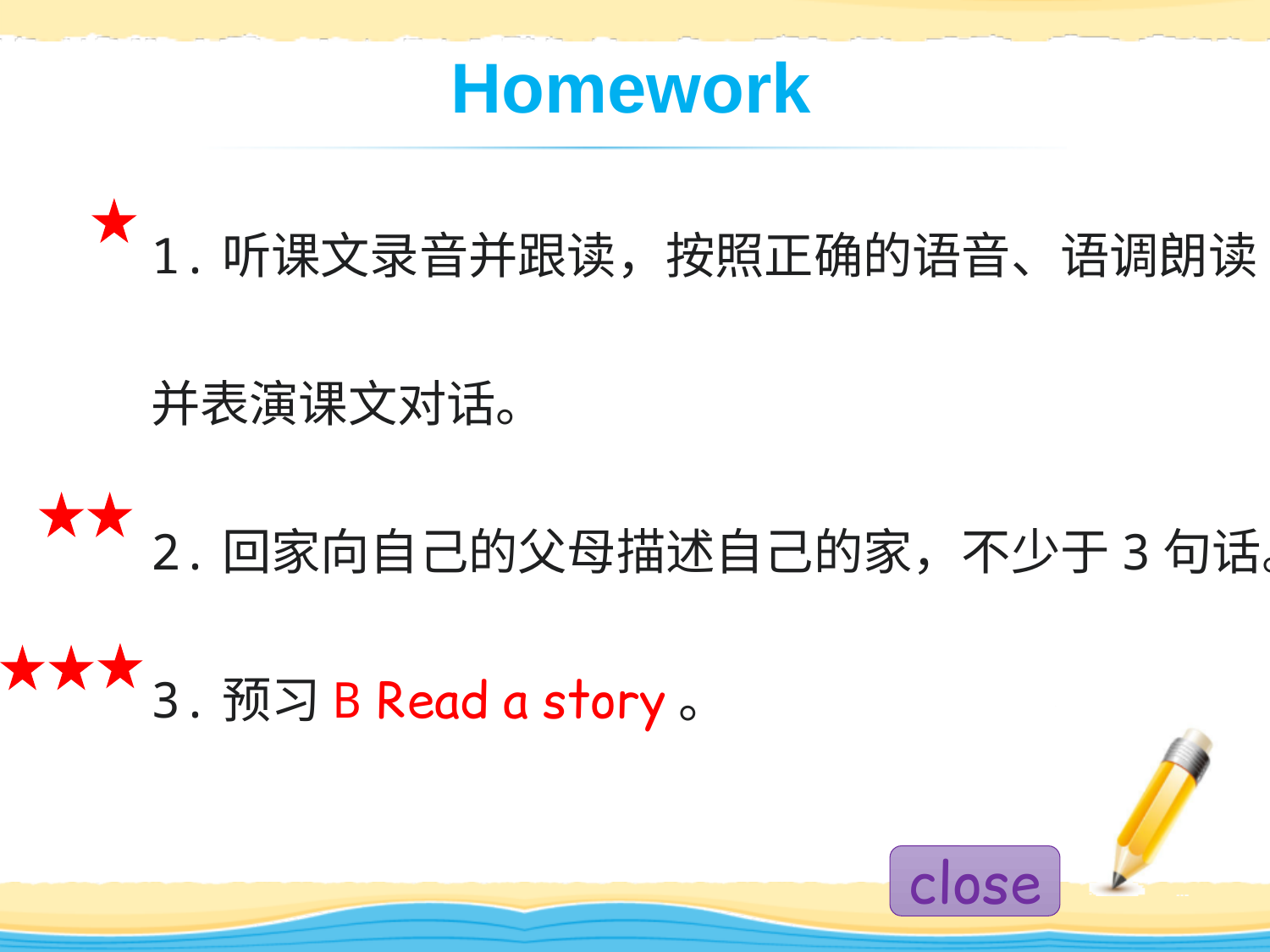

1.听课文录音并跟读，按照正确的语音、语调朗读并表演课文对话。
2.回家向自己的父母描述自己的家，不少于3句话。
3.预习B Read a story。